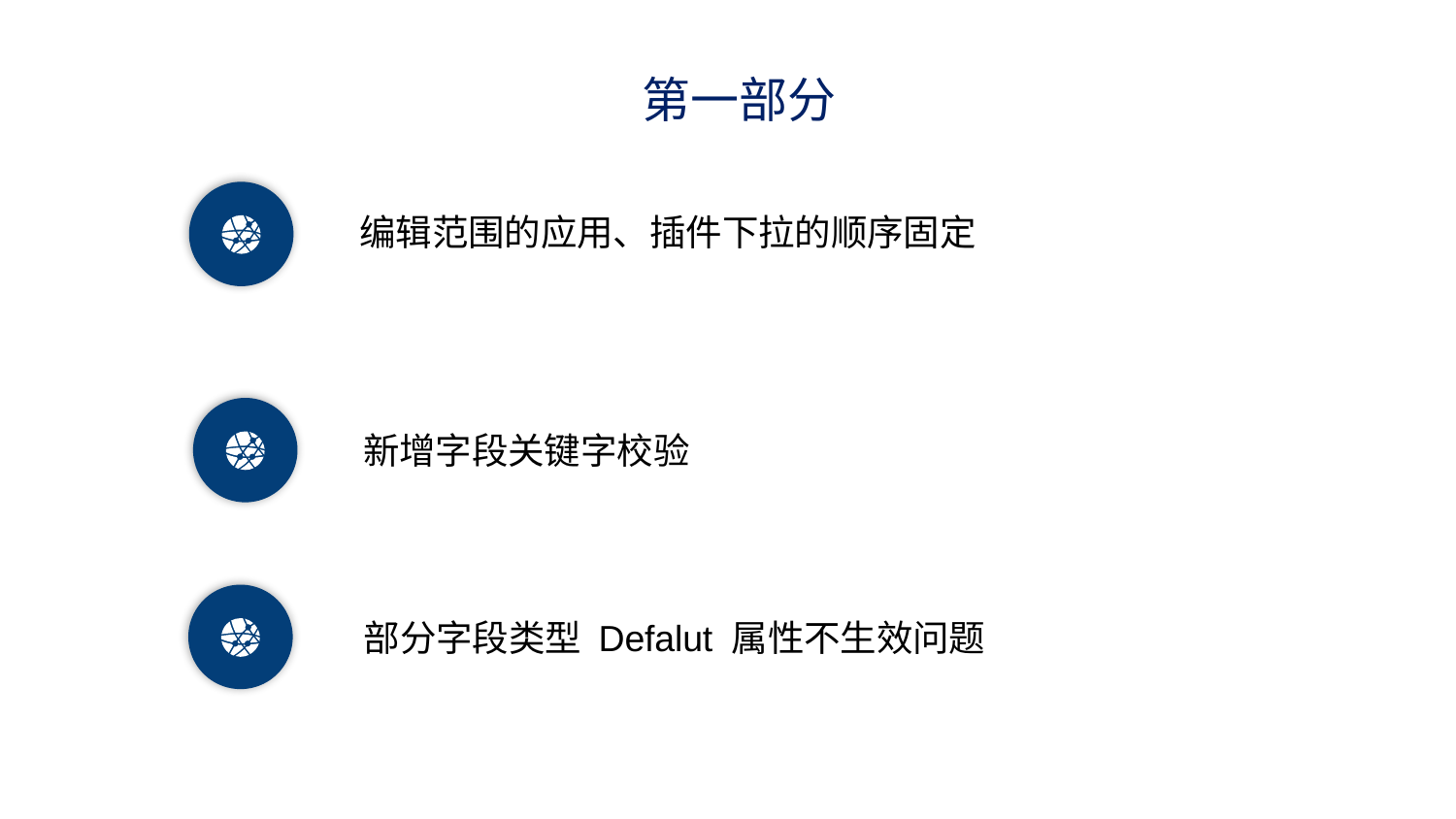

第一部分

编辑范围的应用、插件下拉的顺序固定

新增字段关键字校验

部分字段类型 Defalut 属性不生效问题